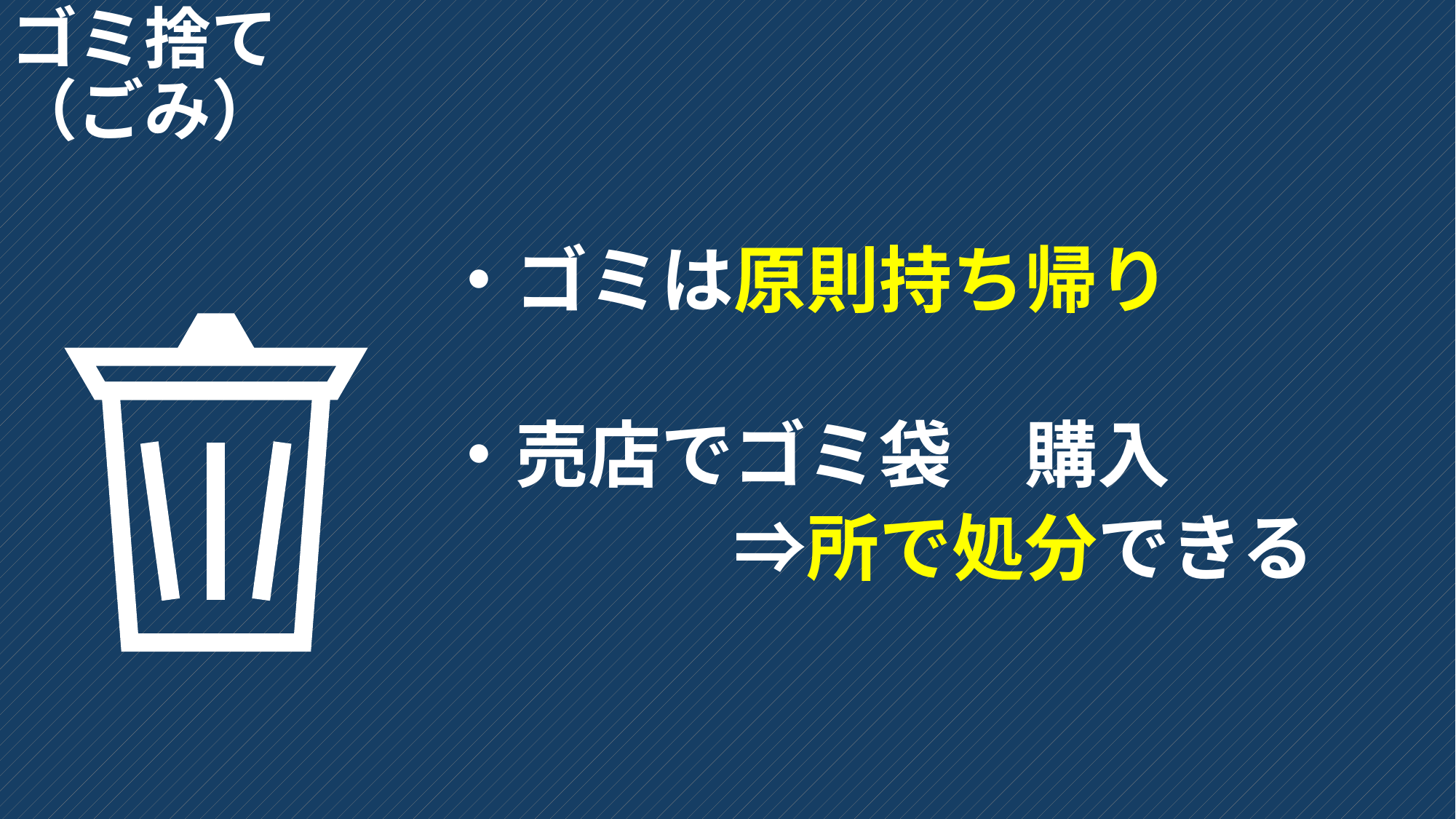

# ゴミ捨て （ごみ）
・ゴミは原則持ち帰り

・売店でゴミ袋　購入
　　　　⇒所で処分できる